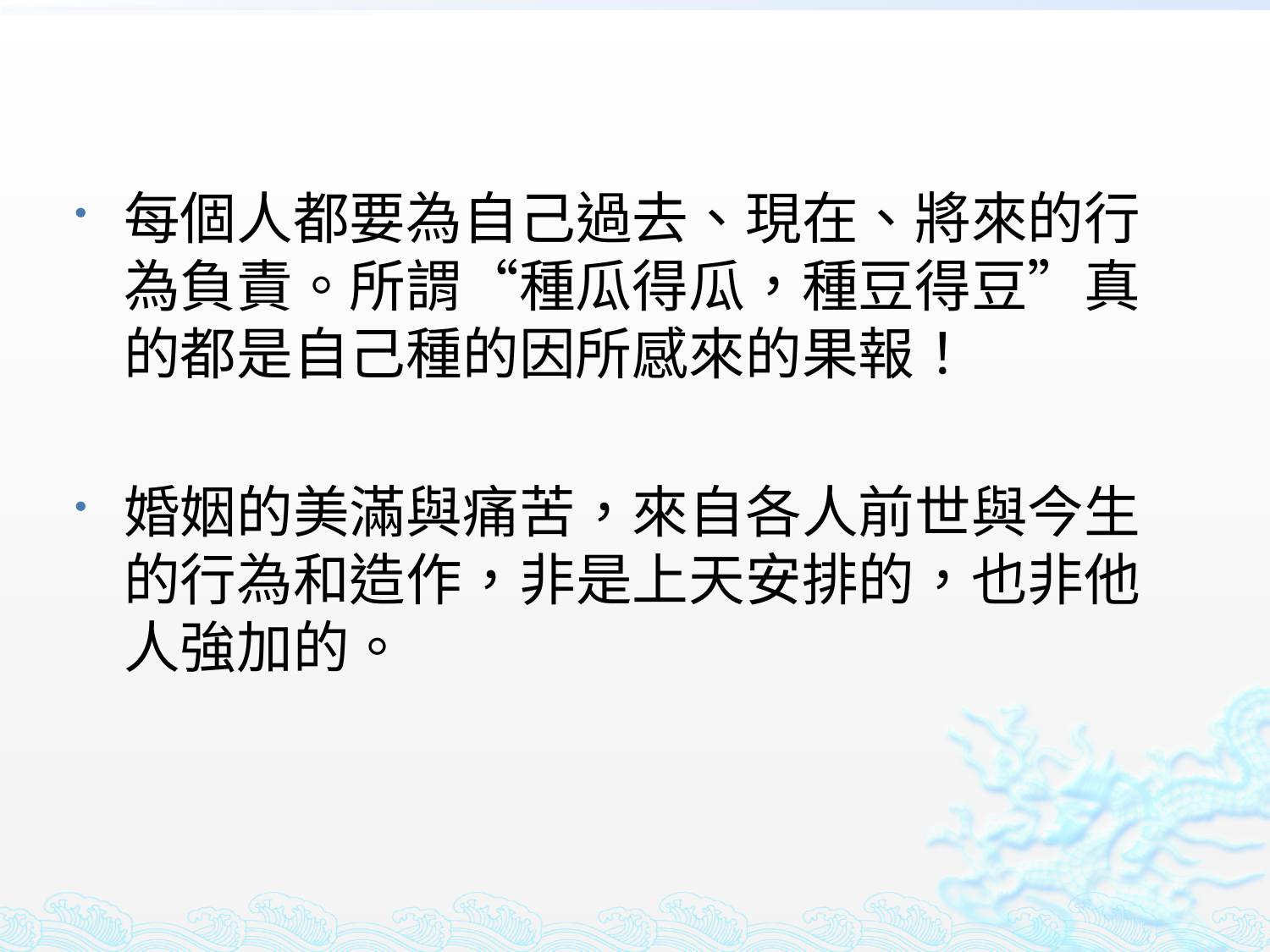

每個人都要為自己過去、現在、將來的行為負責。所謂“種瓜得瓜，種豆得豆”真的都是自己種的因所感來的果報！

婚姻的美滿與痛苦，來自各人前世與今生的行為和造作，非是上天安排的，也非他人強加的。